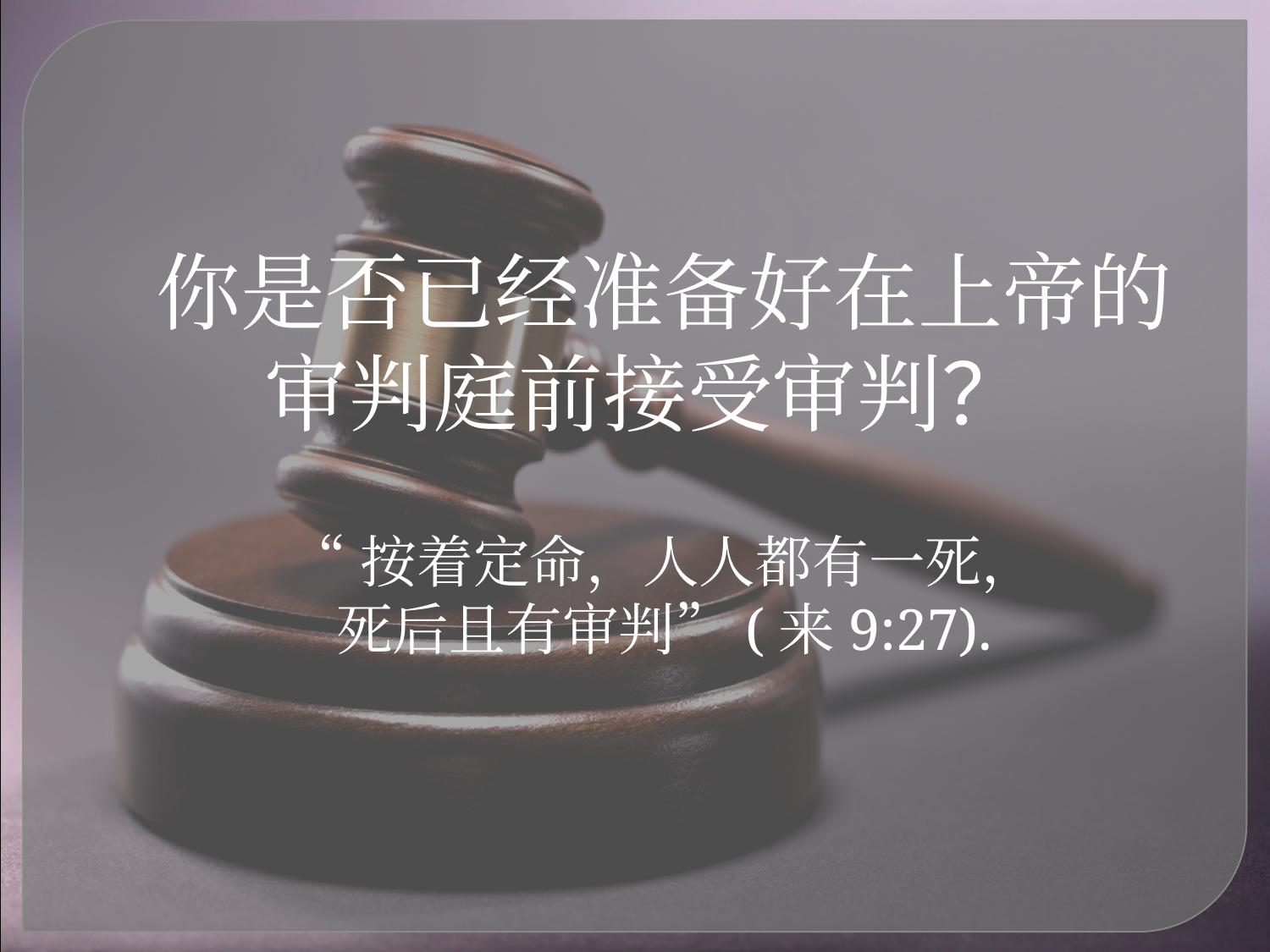

你是否已经准备好在上帝的审判庭前接受审判？

“按着定命，人人都有一死，
死后且有审判”(来9:27).